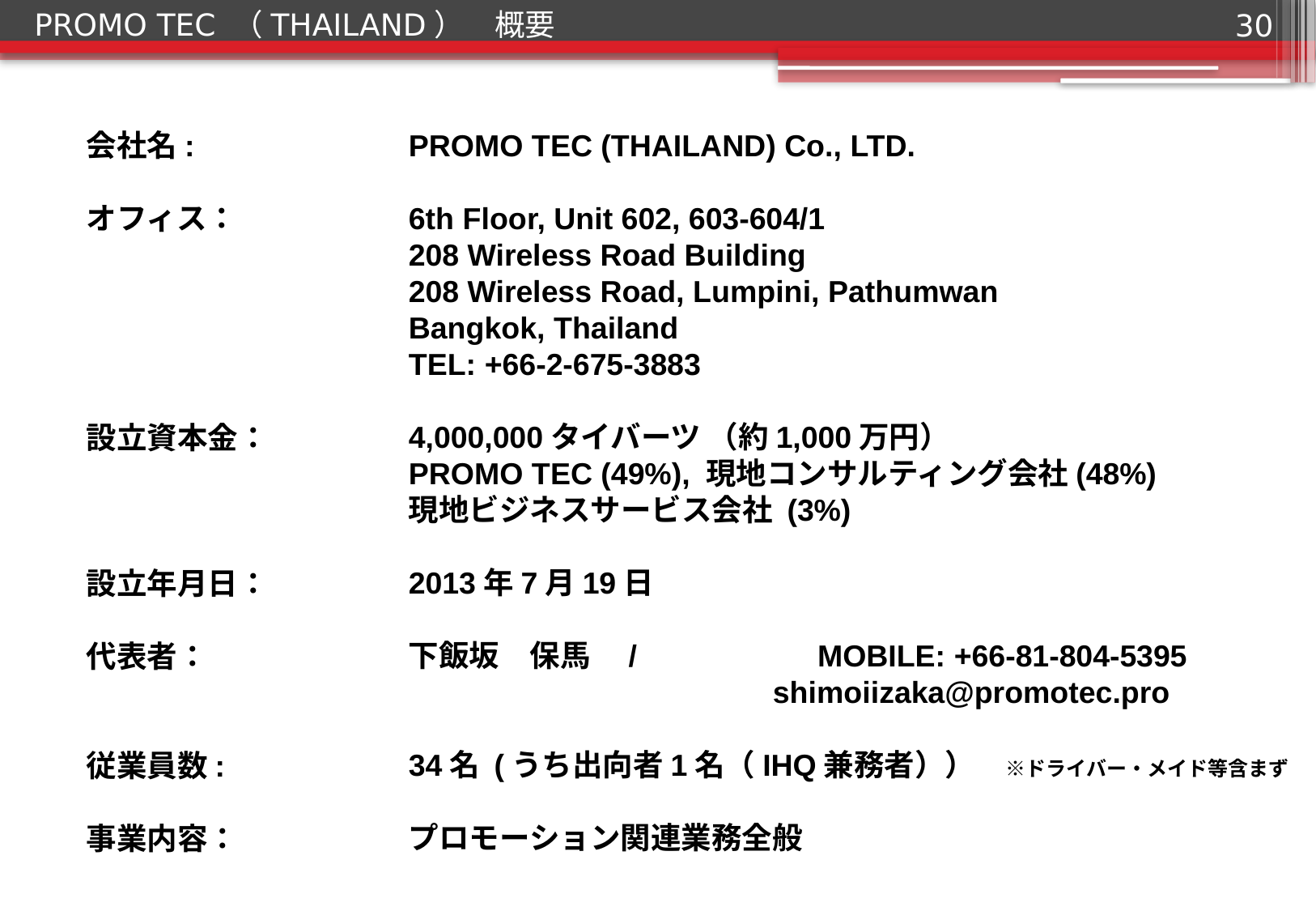

PROMO TEC （THAILAND）　概要
30
会社名:

オフィス：

設立資本金：

設立年月日：

代表者：

従業員数:

事業内容：
PROMO TEC (THAILAND) Co., LTD.

6th Floor, Unit 602, 603-604/1
208 Wireless Road Building
208 Wireless Road, Lumpini, Pathumwan
Bangkok, Thailand
TEL: +66-2-675-3883

4,000,000タイバーツ （約1,000万円）
PROMO TEC (49%), 現地コンサルティング会社(48%)
現地ビジネスサービス会社 (3%)

2013年7月19日

下飯坂　保馬　/	　　　　　 MOBILE: +66-81-804-5395
			shimoiizaka@promotec.pro

34名 (うち出向者1名（IHQ兼務者））　※ドライバー・メイド等含まず

プロモーション関連業務全般